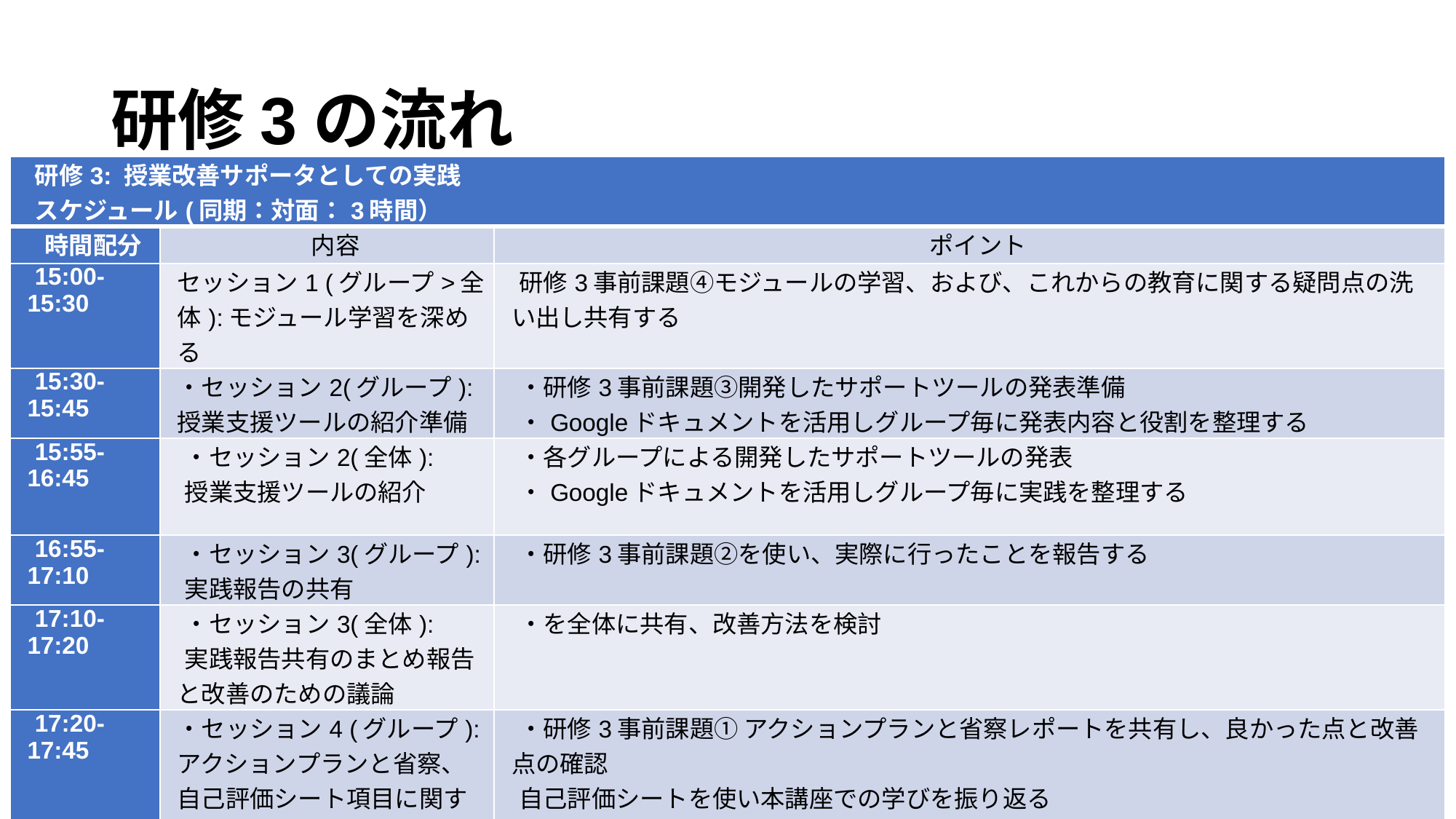

# 研修3の流れ
| 研修3: 授業改善サポータとしての実践 スケジュール(同期：対面：3時間） |  |  |
| --- | --- | --- |
| 時間配分 | 内容 | ポイント |
| 15:00-15:30 | セッション1 (グループ>全体):モジュール学習を深める | 研修3事前課題④モジュールの学習、および、これからの教育に関する疑問点の洗い出し共有する |
| 15:30-15:45 | ・セッション2(グループ): 授業支援ツールの紹介準備 | ・研修3事前課題③開発したサポートツールの発表準備 ・Googleドキュメントを活用しグループ毎に発表内容と役割を整理する |
| 15:55-16:45 | ・セッション2(全体): 授業支援ツールの紹介 | ・各グループによる開発したサポートツールの発表 ・Googleドキュメントを活用しグループ毎に実践を整理する |
| 16:55-17:10 | ・セッション3(グループ): 実践報告の共有 | ・研修3事前課題②を使い、実際に行ったことを報告する |
| 17:10-17:20 | ・セッション3(全体): 実践報告共有のまとめ報告と改善のための議論 | ・を全体に共有、改善方法を検討 |
| 17:20-17:45 | ・セッション4 (グループ):アクションプランと省察、自己評価シート項目に関する内省 | ・研修3事前課題① アクションプランと省察レポートを共有し、良かった点と改善点の確認 自己評価シートを使い本講座での学びを振り返る ・自校組織への働きかけ、個人でのアクションを、(1)授業コンサルティング普及への施策、(2)授業改善サポータ業務、(3)自身の知識・スキル開発の３項から、行動計画を立てる |
| 17:45-18:00 | ・まとめ | ・本講座の学びの収穫など個人発表 |